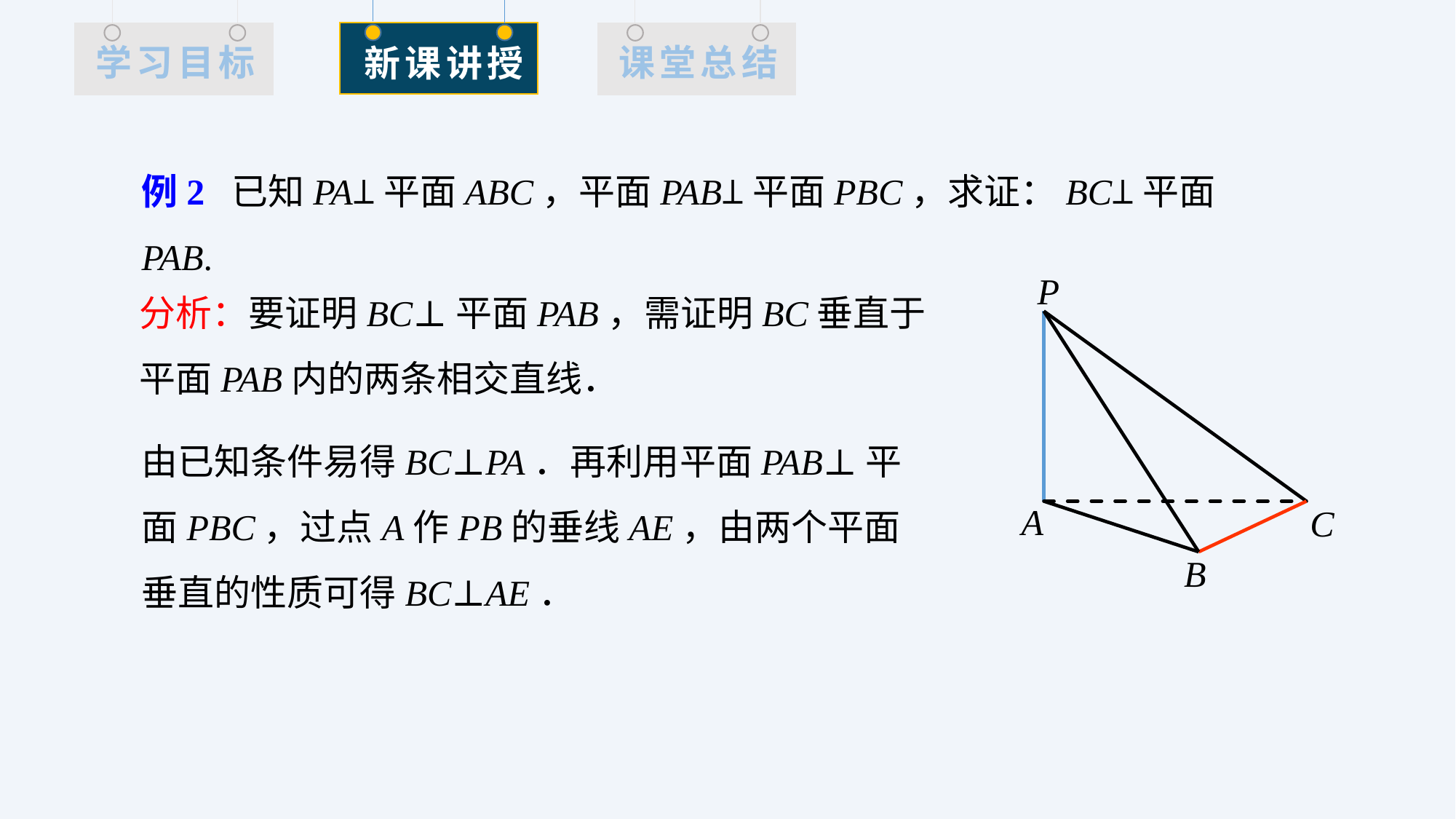

例2  已知PA⊥平面ABC，平面PAB⊥平面PBC，求证：BC⊥平面PAB.
分析：要证明BC⊥平面PAB，需证明BC垂直于平面PAB内的两条相交直线．
P
A
B
C
由已知条件易得BC⊥PA．再利用平面PAB⊥平面PBC，过点A作PB的垂线AE，由两个平面垂直的性质可得BC⊥AE．